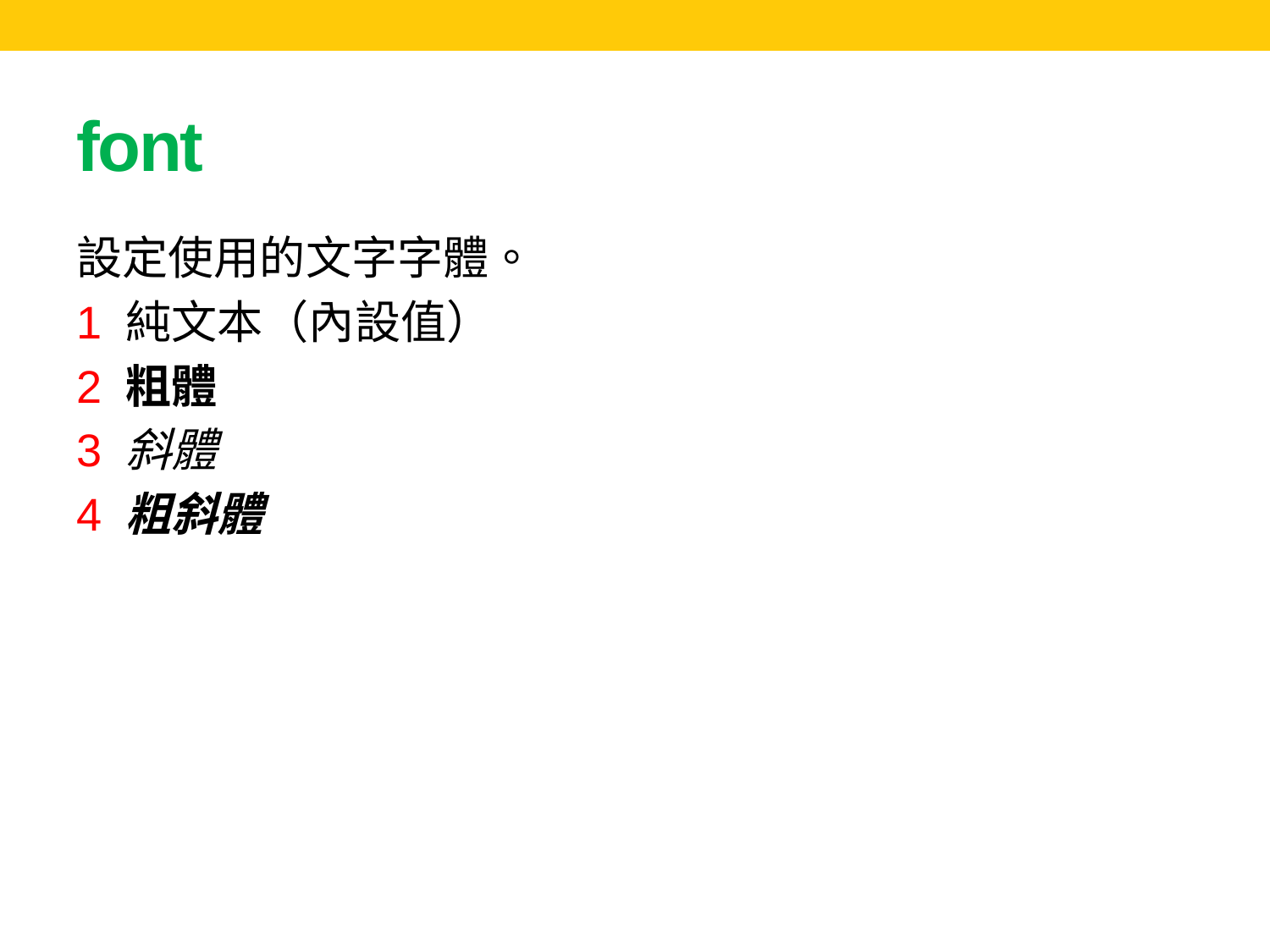

# font
設定使用的文字字體。
1 純文本（內設值）
2 粗體
3 斜體
4 粗斜體